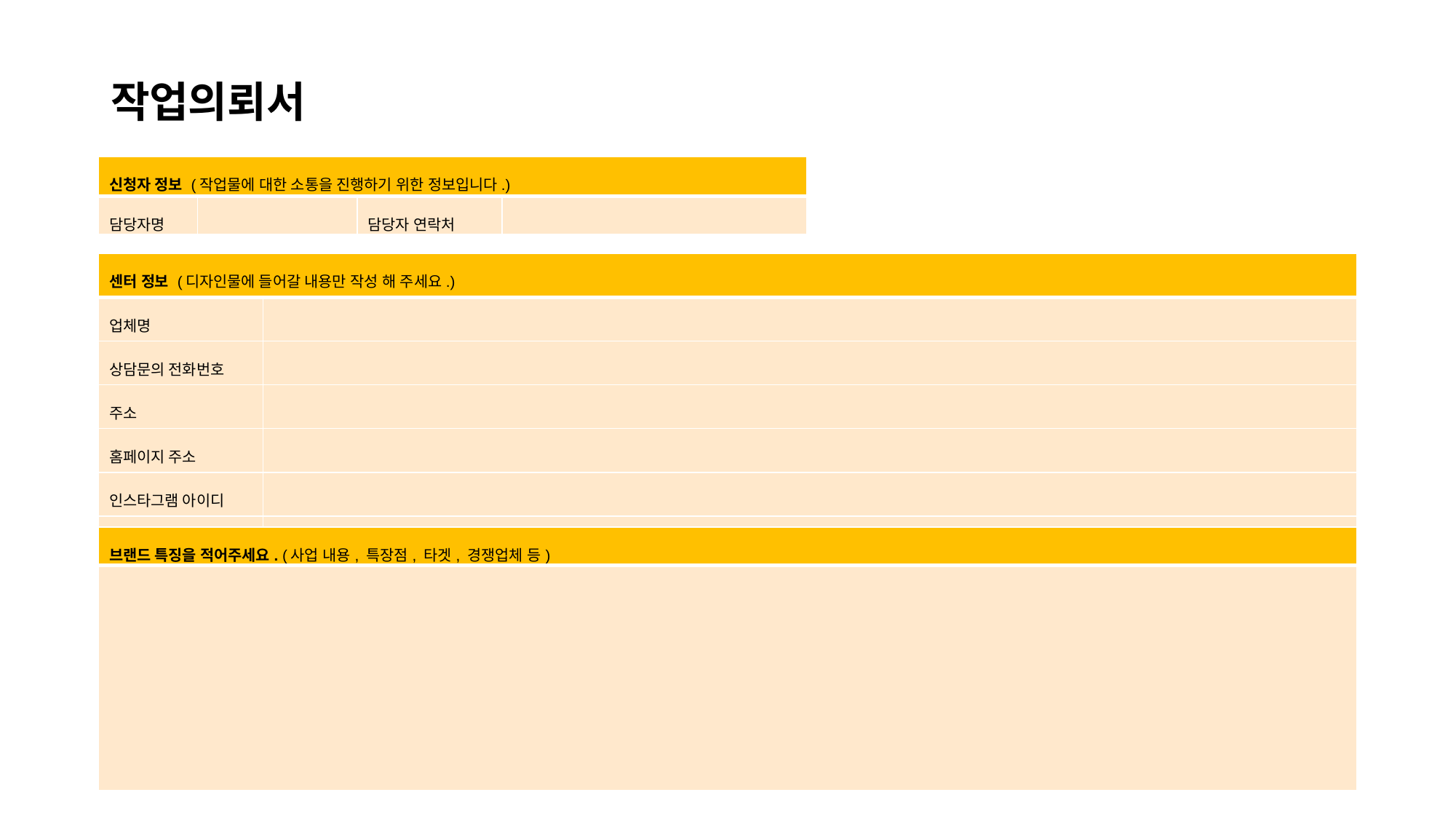

작업의뢰서
| 신청자 정보 (작업물에 대한 소통을 진행하기 위한 정보입니다.) |  |  |  |
| --- | --- | --- | --- |
| 담당자명 |  | 담당자 연락처 |  |
| 센터 정보 (디자인물에 들어갈 내용만 작성 해 주세요.) |  |
| --- | --- |
| 업체명 |  |
| 상담문의 전화번호 |  |
| 주소 |  |
| 홈페이지 주소 |  |
| 인스타그램 아이디 |  |
| 카카오채널 아이디 |  |
| 브랜드 특징을 적어주세요. (사업 내용, 특장점, 타겟, 경쟁업체 등) |
| --- |
|  |